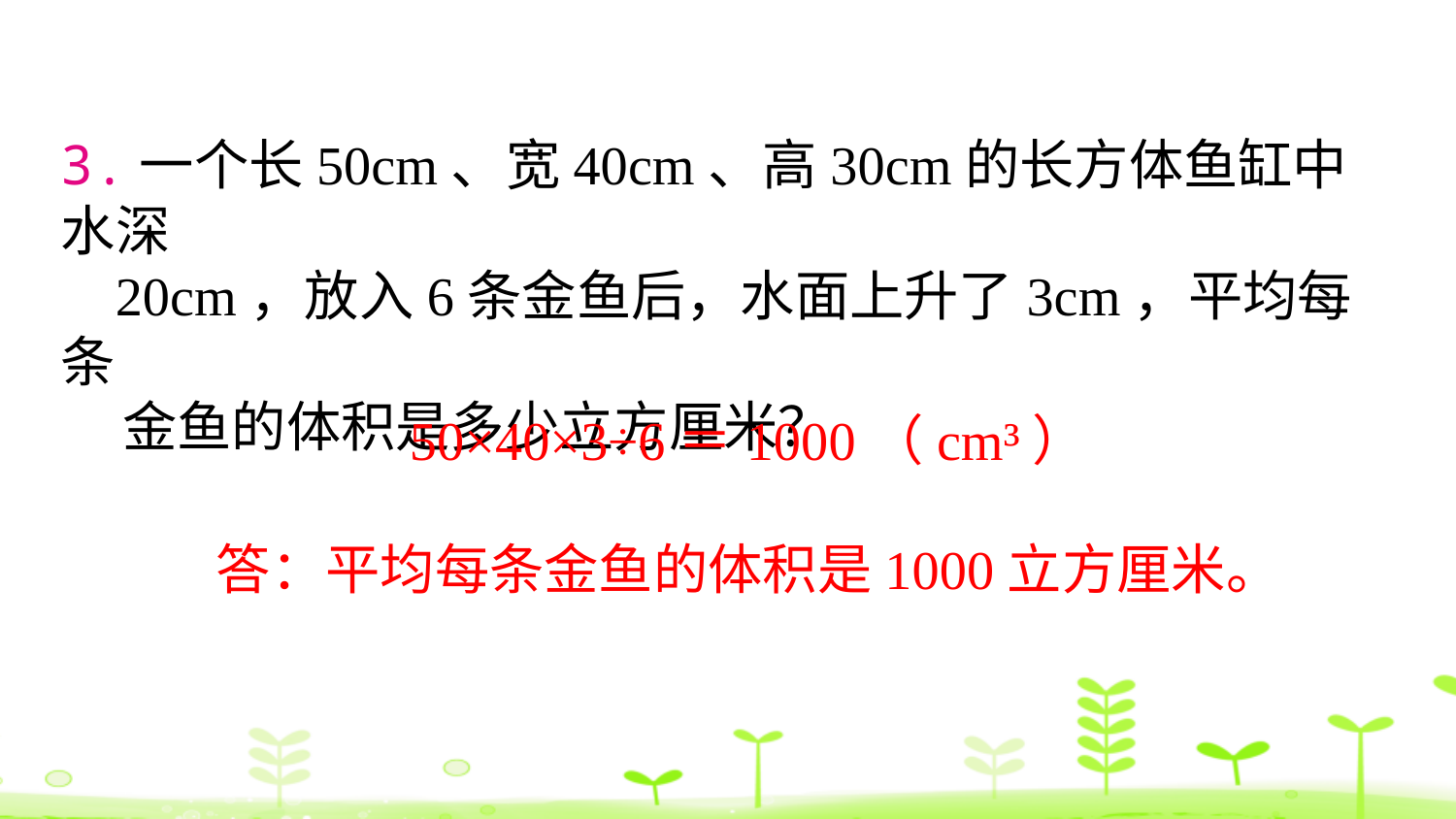

3.一个长50cm、宽40cm、高30cm的长方体鱼缸中水深
    20cm，放入6条金鱼后，水面上升了3cm，平均每条
    金鱼的体积是多少立方厘米？
50×40×3÷6＝1000（cm³）
答：平均每条金鱼的体积是1000立方厘米。